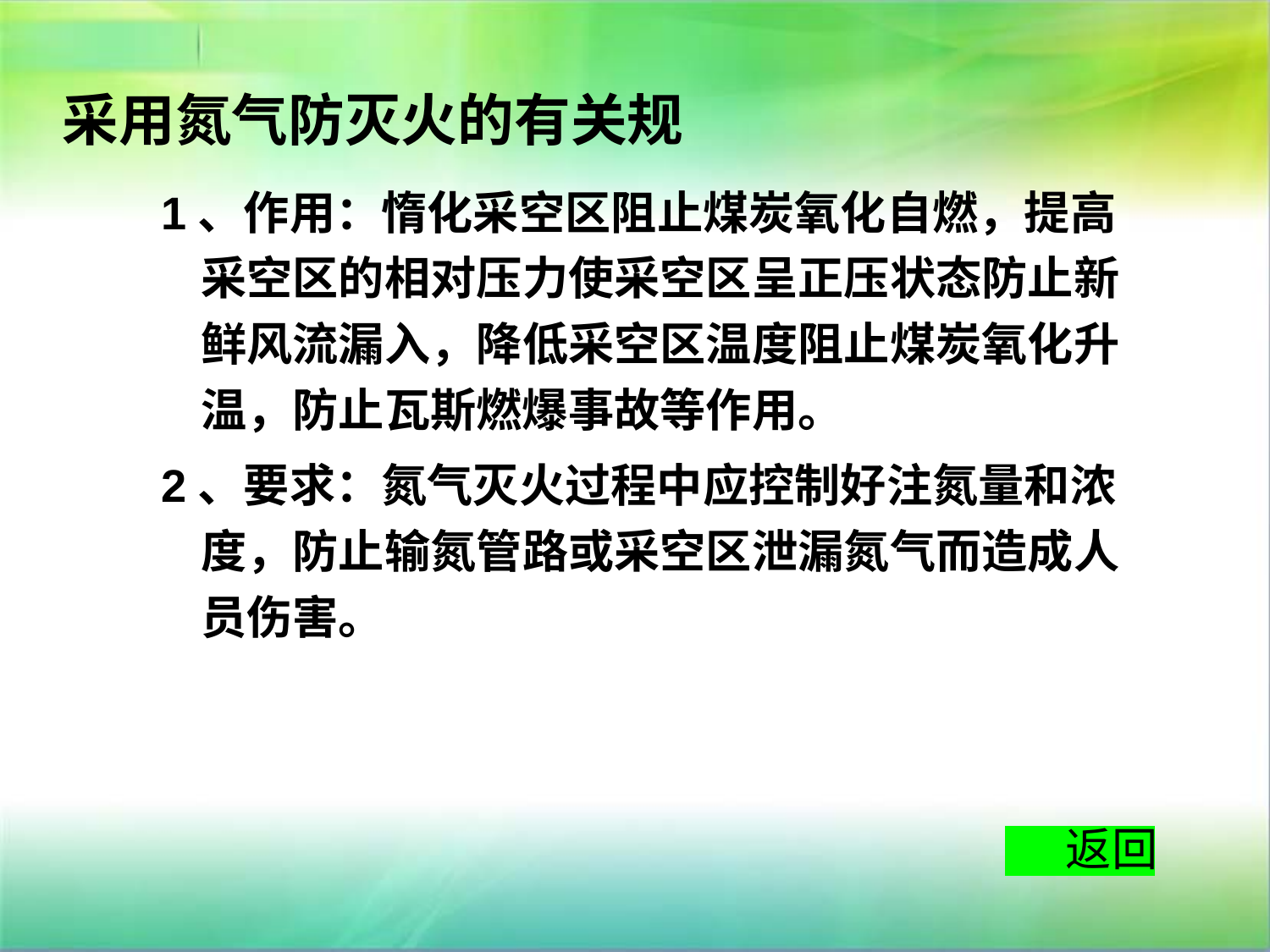

采用氮气防灭火的有关规
1、作用：惰化采空区阻止煤炭氧化自燃，提高采空区的相对压力使采空区呈正压状态防止新鲜风流漏入，降低采空区温度阻止煤炭氧化升温，防止瓦斯燃爆事故等作用。
2、要求：氮气灭火过程中应控制好注氮量和浓度，防止输氮管路或采空区泄漏氮气而造成人员伤害。
返回